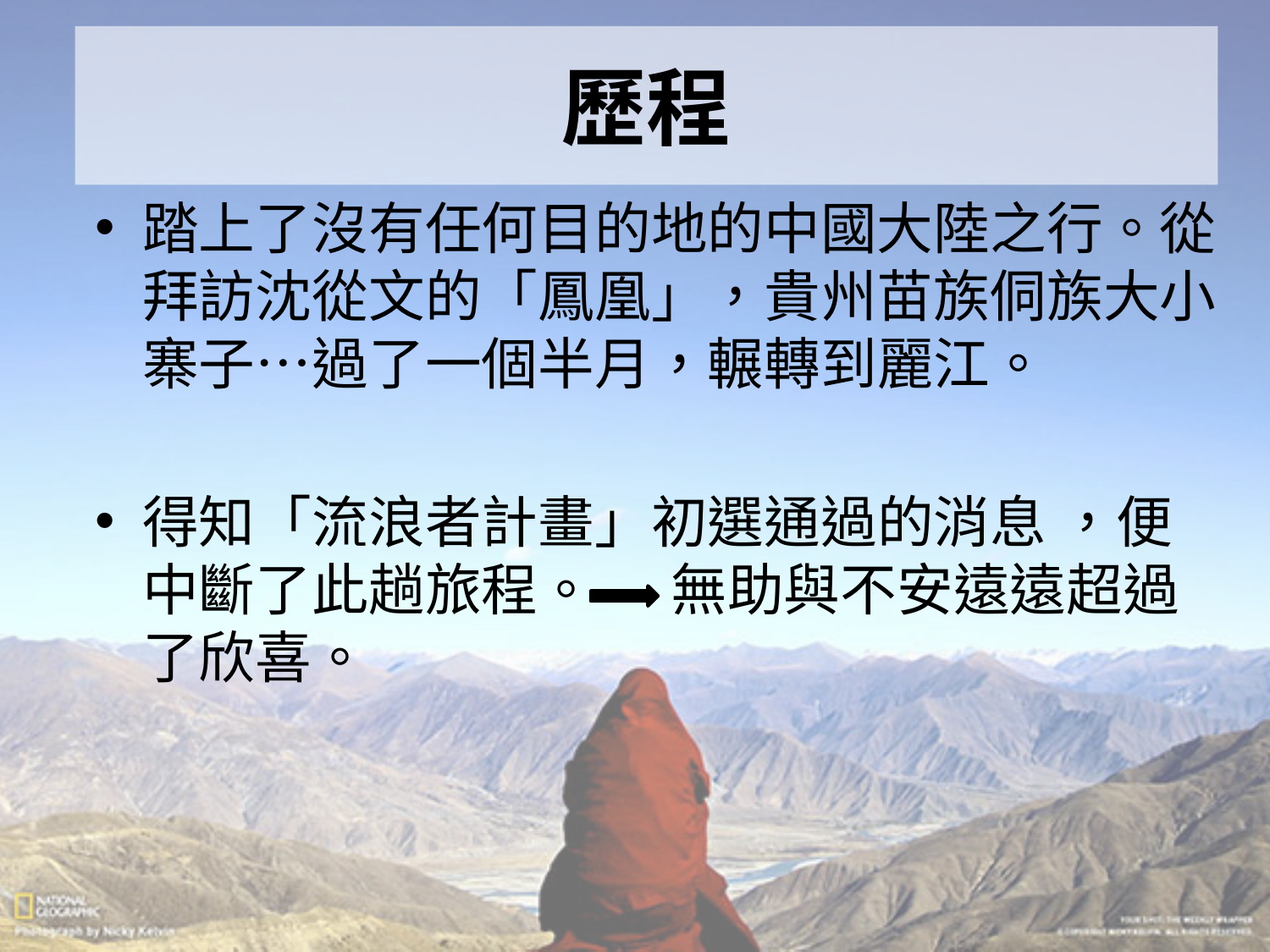

# 歷程
踏上了沒有任何目的地的中國大陸之行。從拜訪沈從文的「鳳凰」，貴州苗族侗族大小寨子…過了一個半月，輾轉到麗江。

得知「流浪者計畫」初選通過的消息 ，便中斷了此趟旅程。      無助與不安遠遠超過了欣喜。